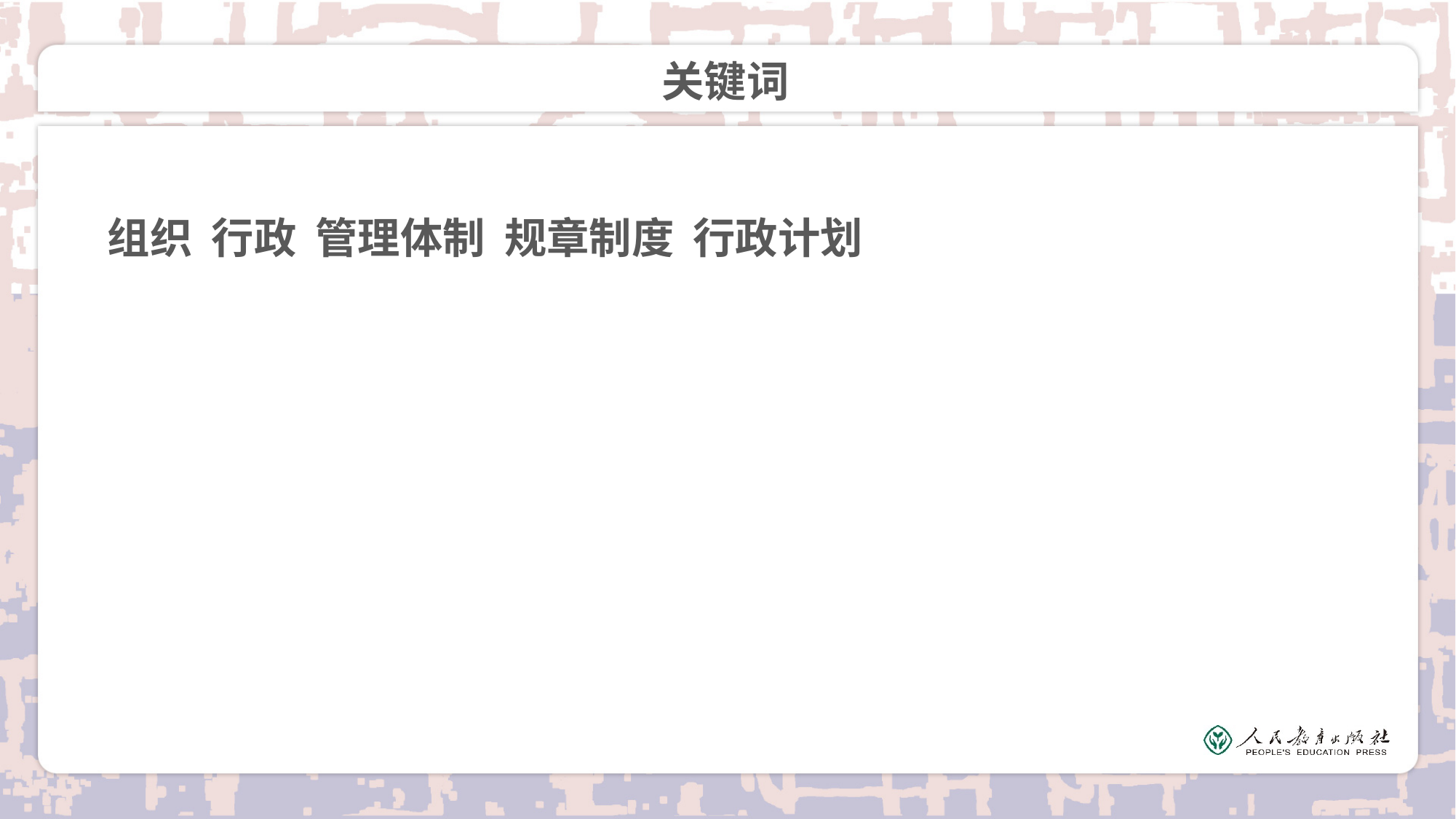

# 关键词
组织  行政  管理体制  规章制度  行政计划